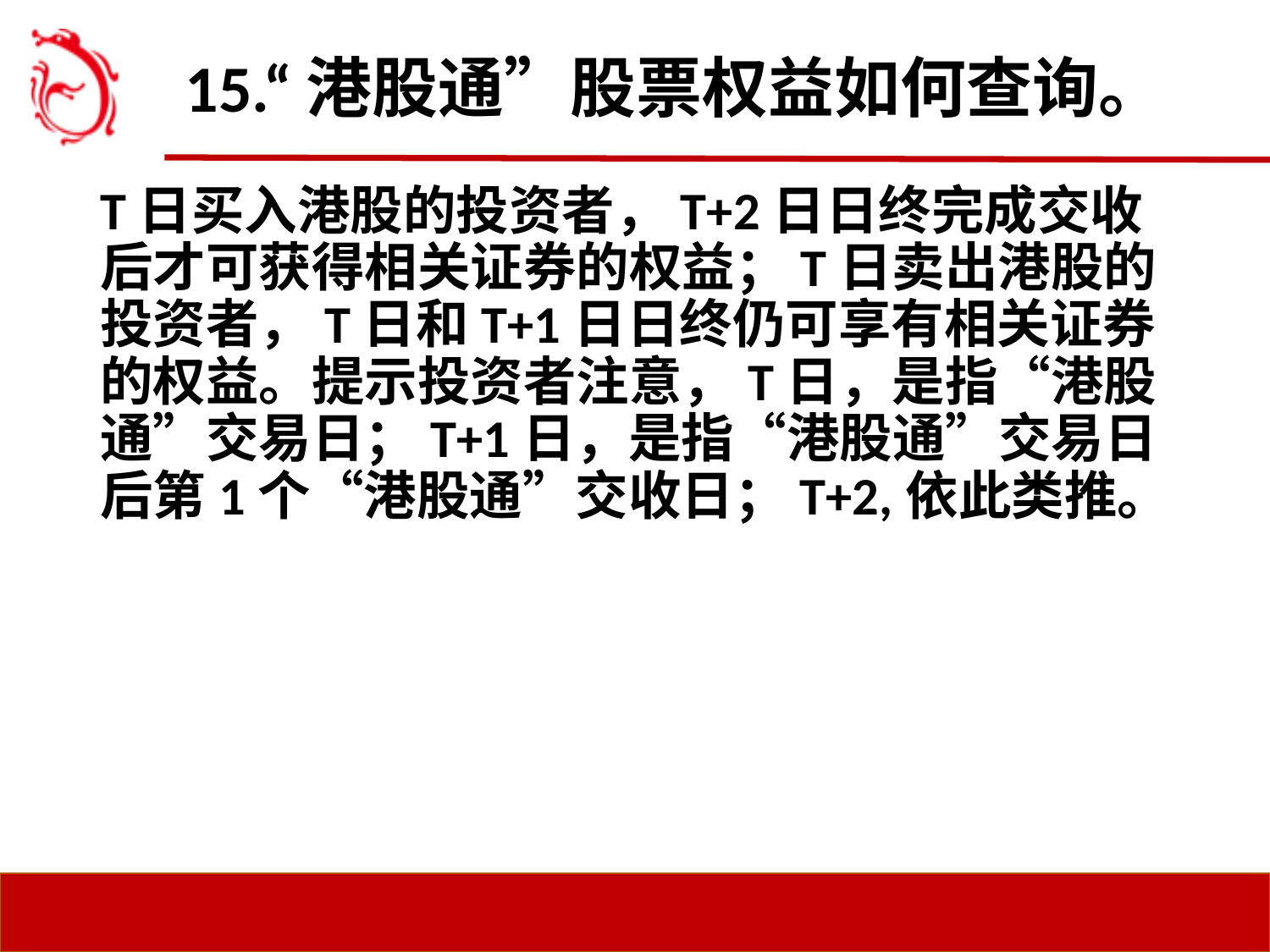

# 15.“港股通”股票权益如何查询。
T日买入港股的投资者，T+2日日终完成交收后才可获得相关证券的权益；T日卖出港股的投资者，T日和T+1日日终仍可享有相关证券的权益。提示投资者注意，T日，是指“港股通”交易日；T+1日，是指“港股通”交易日后第1个“港股通”交收日；T+2,依此类推。